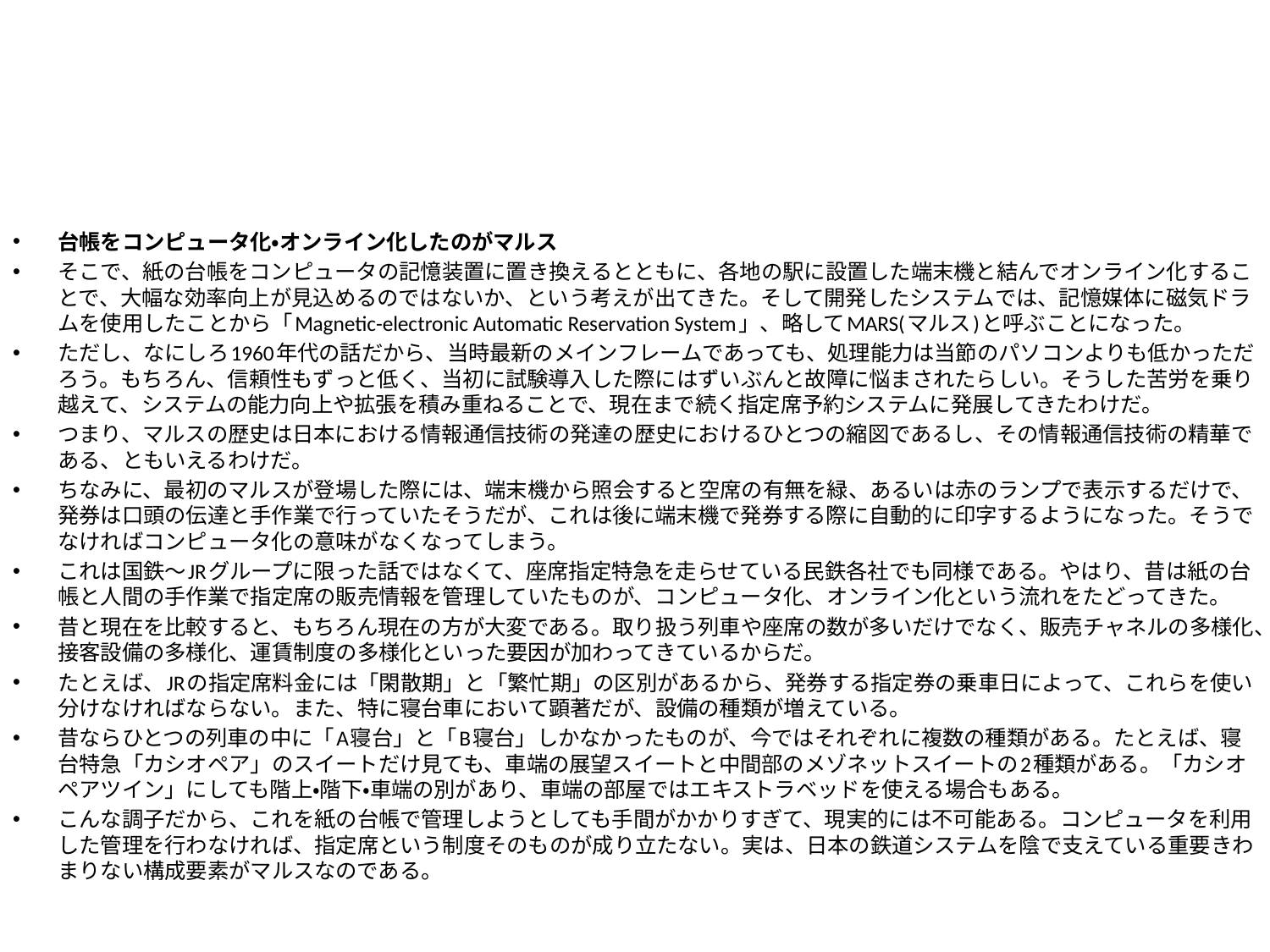

#
台帳をコンピュータ化・オンライン化したのがマルス
そこで、紙の台帳をコンピュータの記憶装置に置き換えるとともに、各地の駅に設置した端末機と結んでオンライン化することで、大幅な効率向上が見込めるのではないか、という考えが出てきた。そして開発したシステムでは、記憶媒体に磁気ドラムを使用したことから「Magnetic-electronic Automatic Reservation System」、略してMARS(マルス)と呼ぶことになった。
ただし、なにしろ1960年代の話だから、当時最新のメインフレームであっても、処理能力は当節のパソコンよりも低かっただろう。もちろん、信頼性もずっと低く、当初に試験導入した際にはずいぶんと故障に悩まされたらしい。そうした苦労を乗り越えて、システムの能力向上や拡張を積み重ねることで、現在まで続く指定席予約システムに発展してきたわけだ。
つまり、マルスの歴史は日本における情報通信技術の発達の歴史におけるひとつの縮図であるし、その情報通信技術の精華である、ともいえるわけだ。
ちなみに、最初のマルスが登場した際には、端末機から照会すると空席の有無を緑、あるいは赤のランプで表示するだけで、発券は口頭の伝達と手作業で行っていたそうだが、これは後に端末機で発券する際に自動的に印字するようになった。そうでなければコンピュータ化の意味がなくなってしまう。
これは国鉄～JRグループに限った話ではなくて、座席指定特急を走らせている民鉄各社でも同様である。やはり、昔は紙の台帳と人間の手作業で指定席の販売情報を管理していたものが、コンピュータ化、オンライン化という流れをたどってきた。
昔と現在を比較すると、もちろん現在の方が大変である。取り扱う列車や座席の数が多いだけでなく、販売チャネルの多様化、接客設備の多様化、運賃制度の多様化といった要因が加わってきているからだ。
たとえば、JRの指定席料金には「閑散期」と「繁忙期」の区別があるから、発券する指定券の乗車日によって、これらを使い分けなければならない。また、特に寝台車において顕著だが、設備の種類が増えている。
昔ならひとつの列車の中に「A寝台」と「B寝台」しかなかったものが、今ではそれぞれに複数の種類がある。たとえば、寝台特急「カシオペア」のスイートだけ見ても、車端の展望スイートと中間部のメゾネットスイートの2種類がある。「カシオペアツイン」にしても階上・階下・車端の別があり、車端の部屋ではエキストラベッドを使える場合もある。
こんな調子だから、これを紙の台帳で管理しようとしても手間がかかりすぎて、現実的には不可能ある。コンピュータを利用した管理を行わなければ、指定席という制度そのものが成り立たない。実は、日本の鉄道システムを陰で支えている重要きわまりない構成要素がマルスなのである。